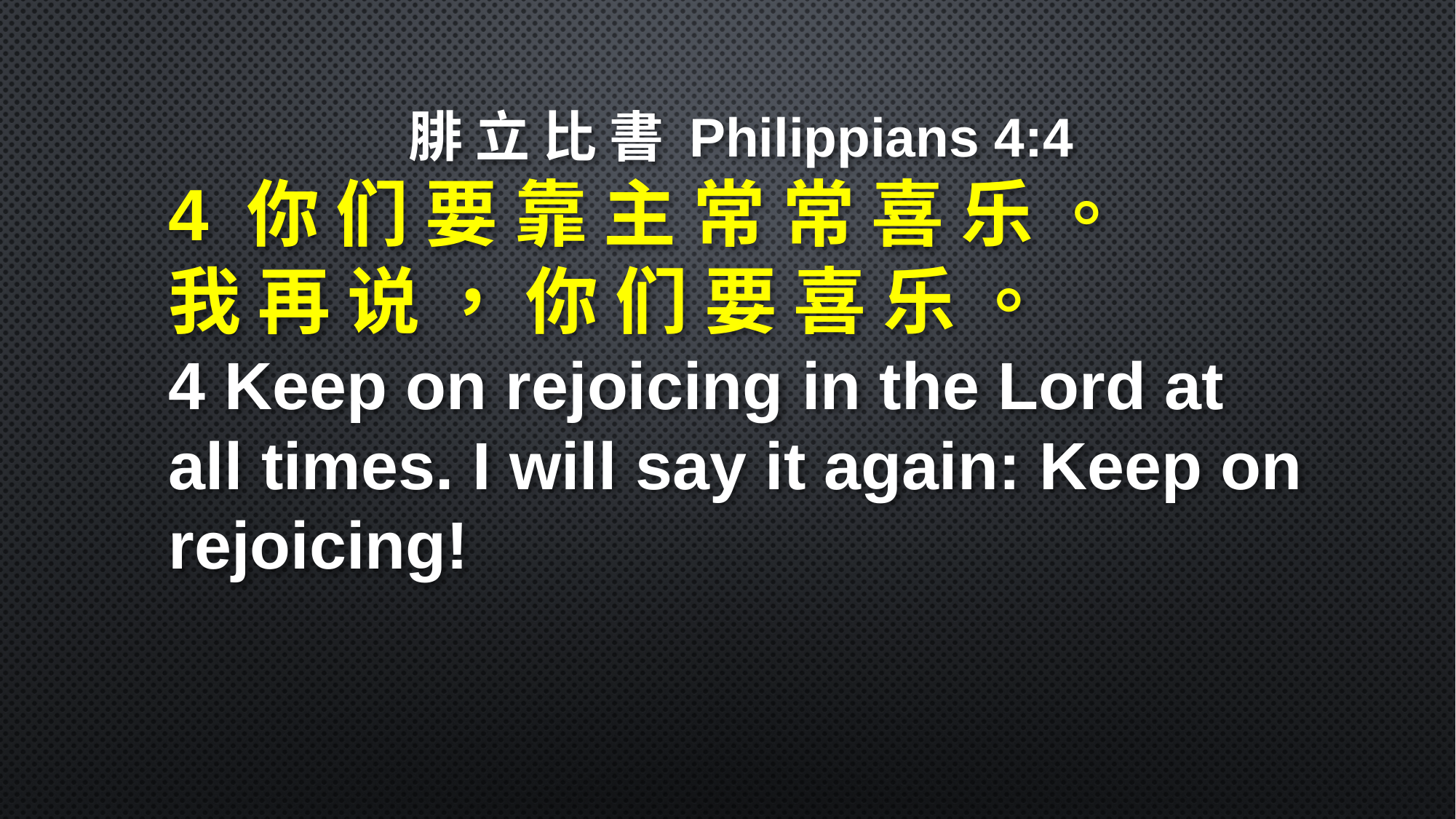

腓 立 比 書 Philippians 4:4
4 你 们 要 靠 主 常 常 喜 乐 。
我 再 说 ， 你 们 要 喜 乐 。
4 Keep on rejoicing in the Lord at all times. I will say it again: Keep on rejoicing!